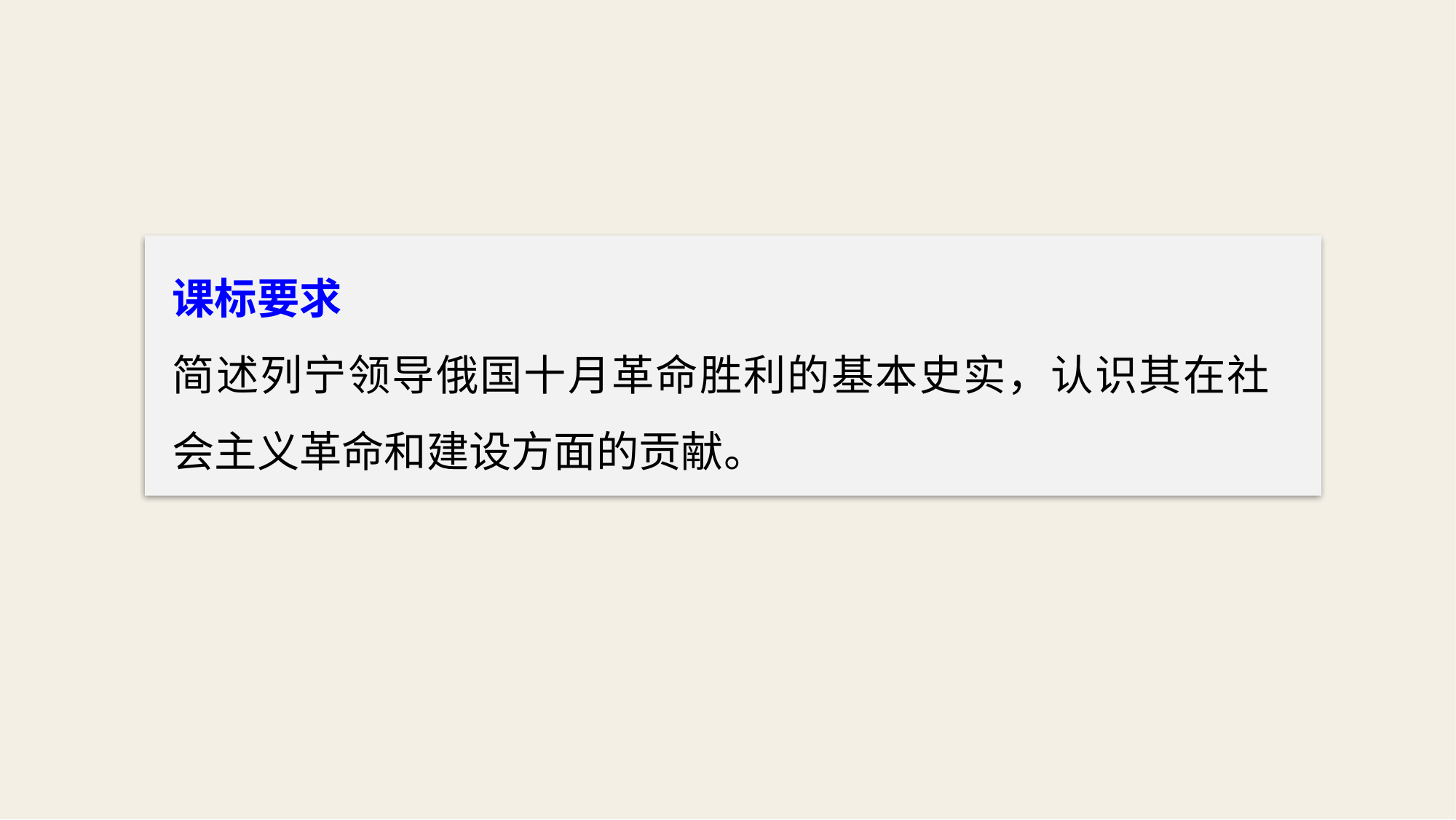

课标要求
简述列宁领导俄国十月革命胜利的基本史实，认识其在社会主义革命和建设方面的贡献。